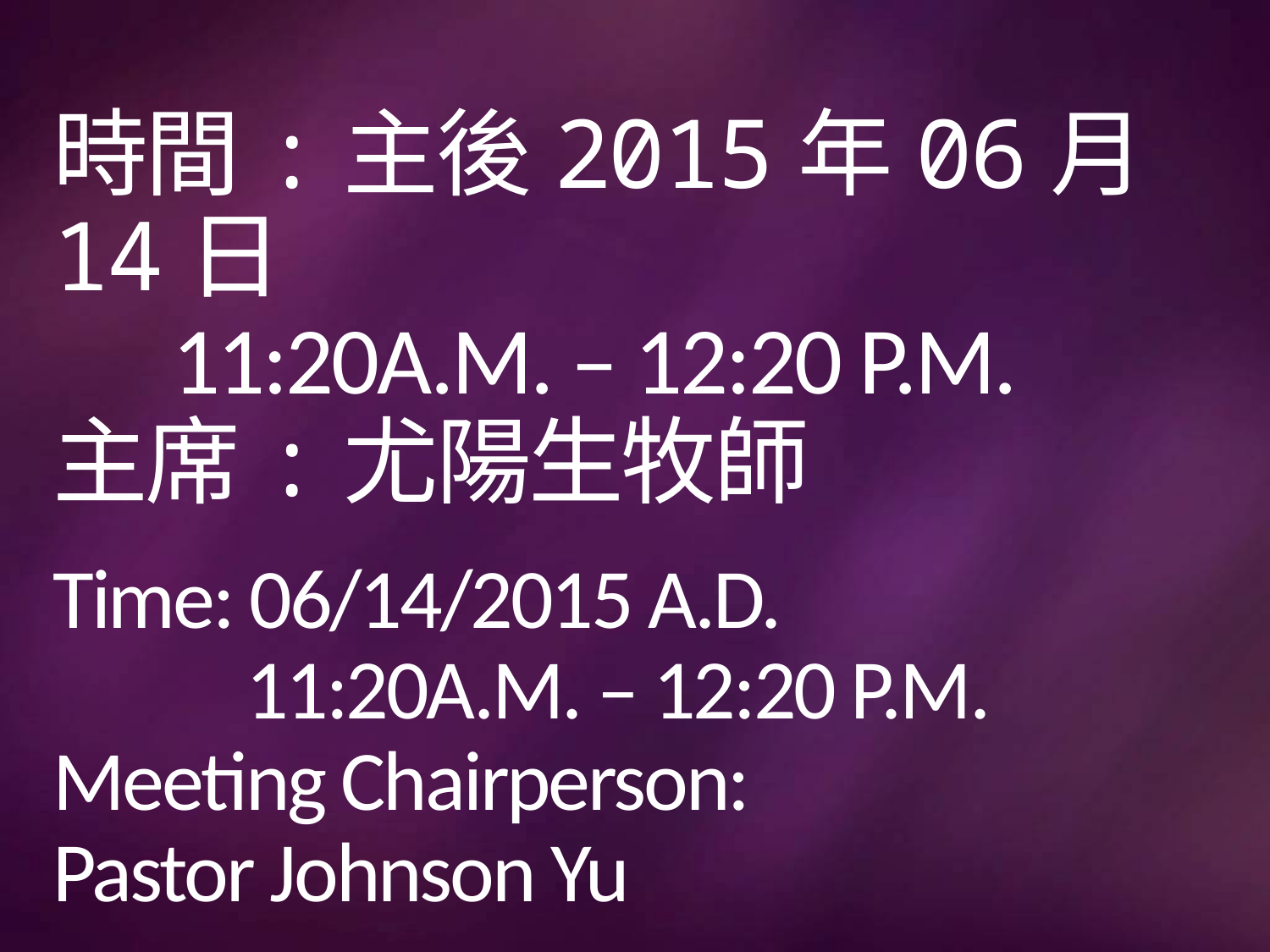

# 時間:主後2015年06月14日 11:20A.M. – 12:20 P.M. 主席:尤陽生牧師 Time: 06/14/2015 A.D. 11:20A.M. – 12:20 P.M. Meeting Chairperson: Pastor Johnson Yu